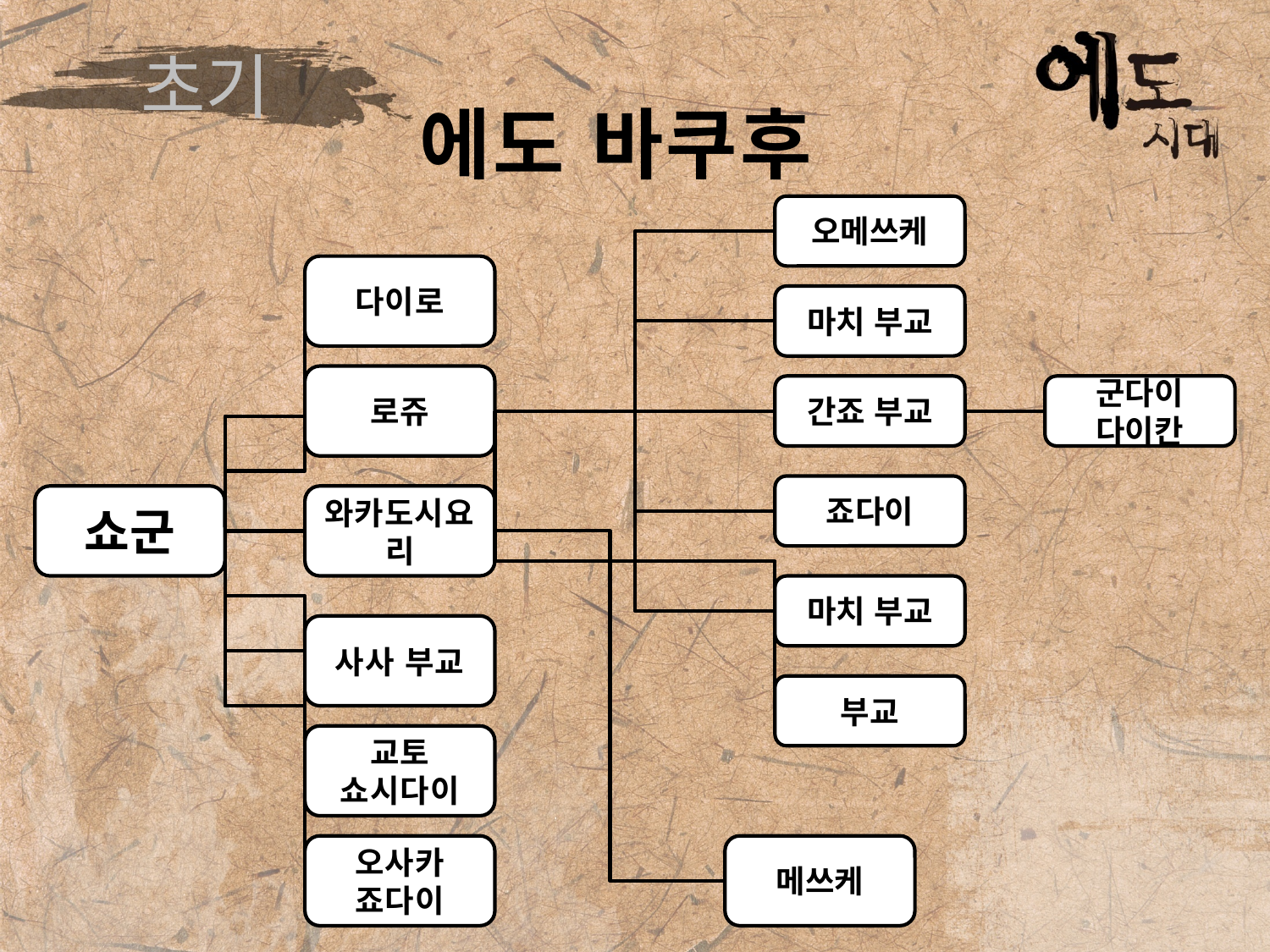

# 초기
에도 바쿠후
오메쓰케
마치 부교
간죠 부교
죠다이
마치 부교
부교
군다이
다이칸
메쓰케
다이로
로쥬
와카도시요리
사사 부교
교토
쇼시다이
오사카
죠다이
쇼군